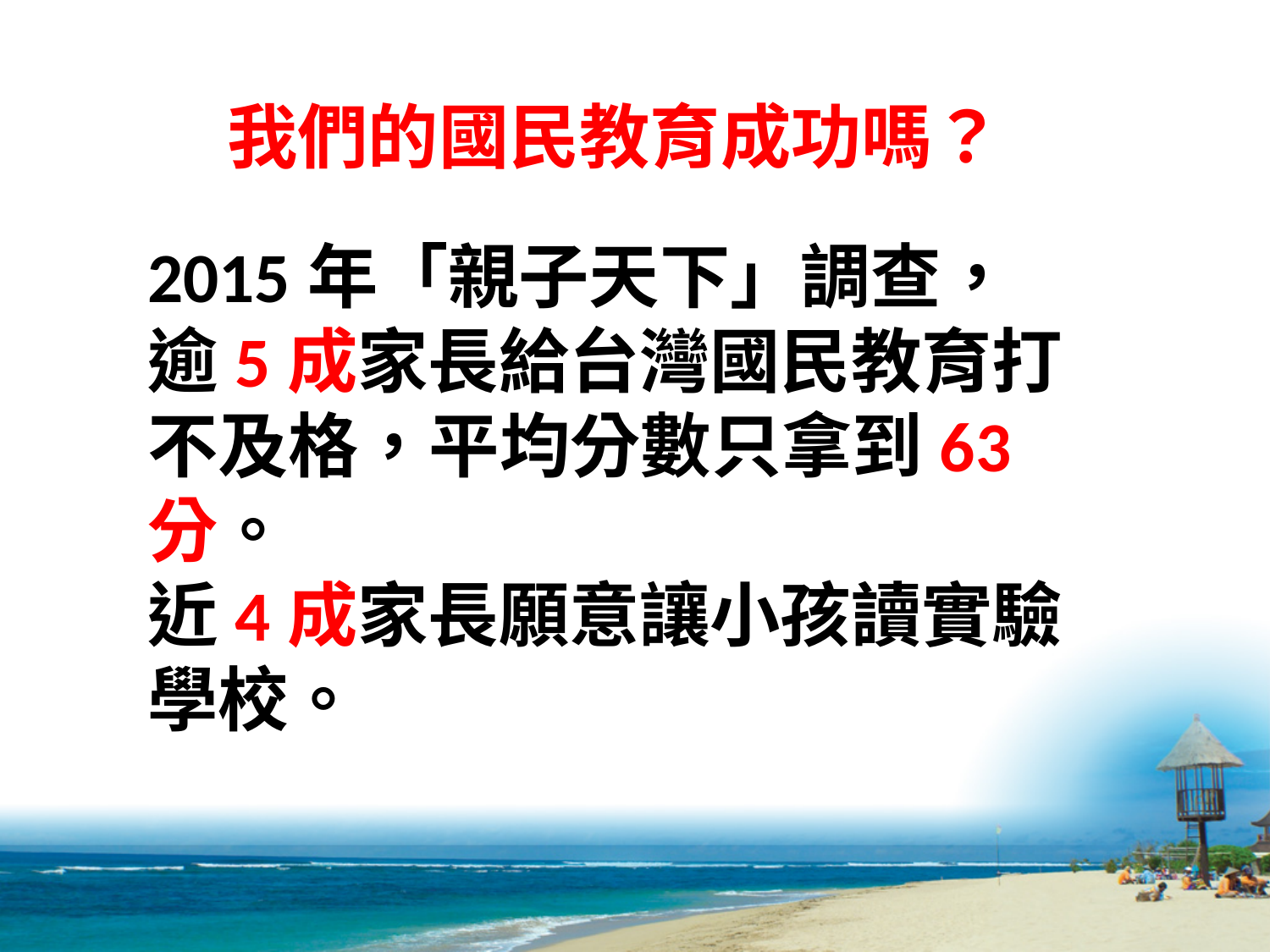

我們的國民教育成功嗎？
2015年「親子天下」調查，逾5成家長給台灣國民教育打不及格，平均分數只拿到63分。
近4成家長願意讓小孩讀實驗學校。